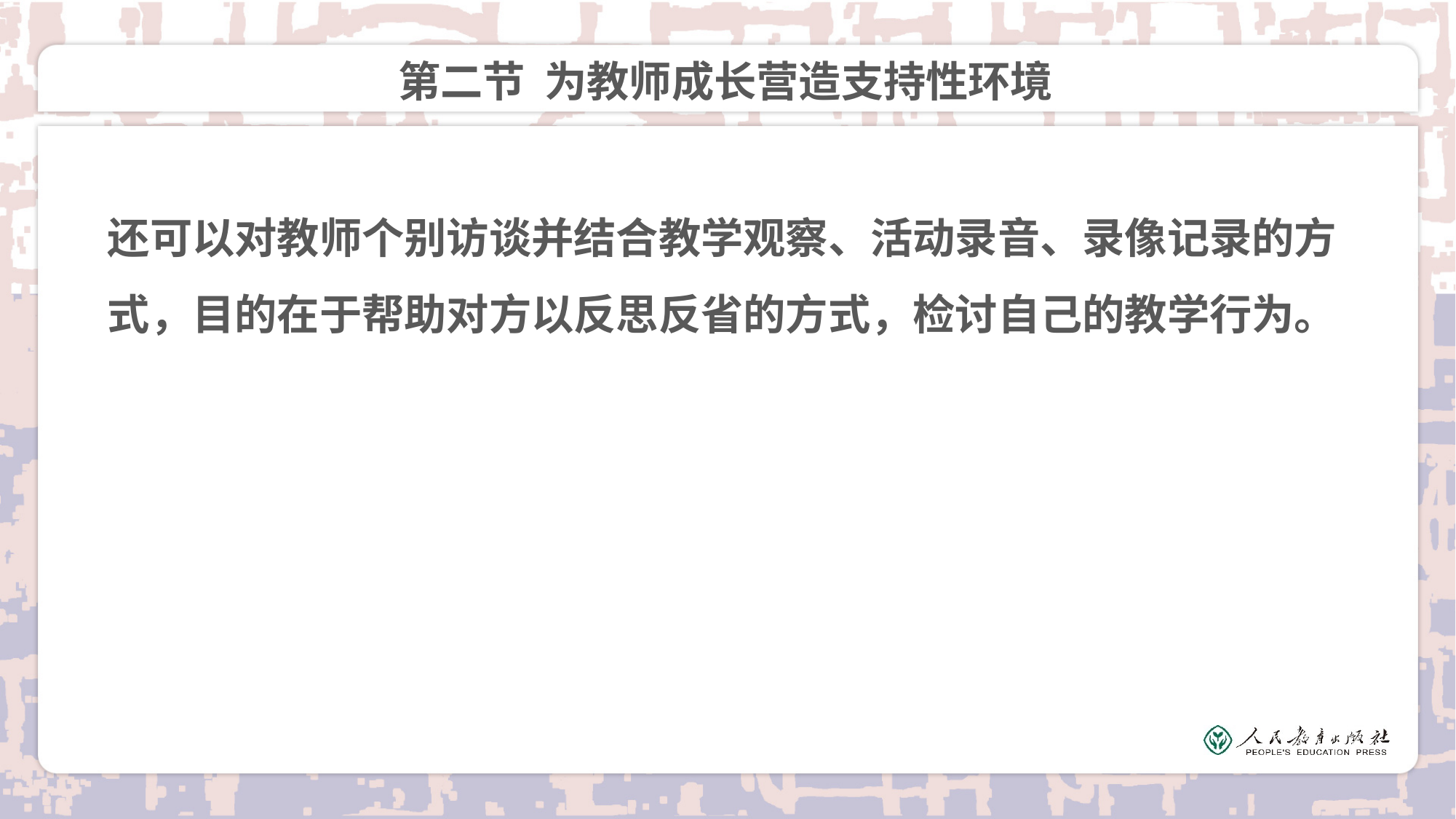

# 第二节  为教师成长营造支持性环境
还可以对教师个别访谈并结合教学观察、活动录音、录像记录的方式，目的在于帮助对方以反思反省的方式，检讨自己的教学行为。